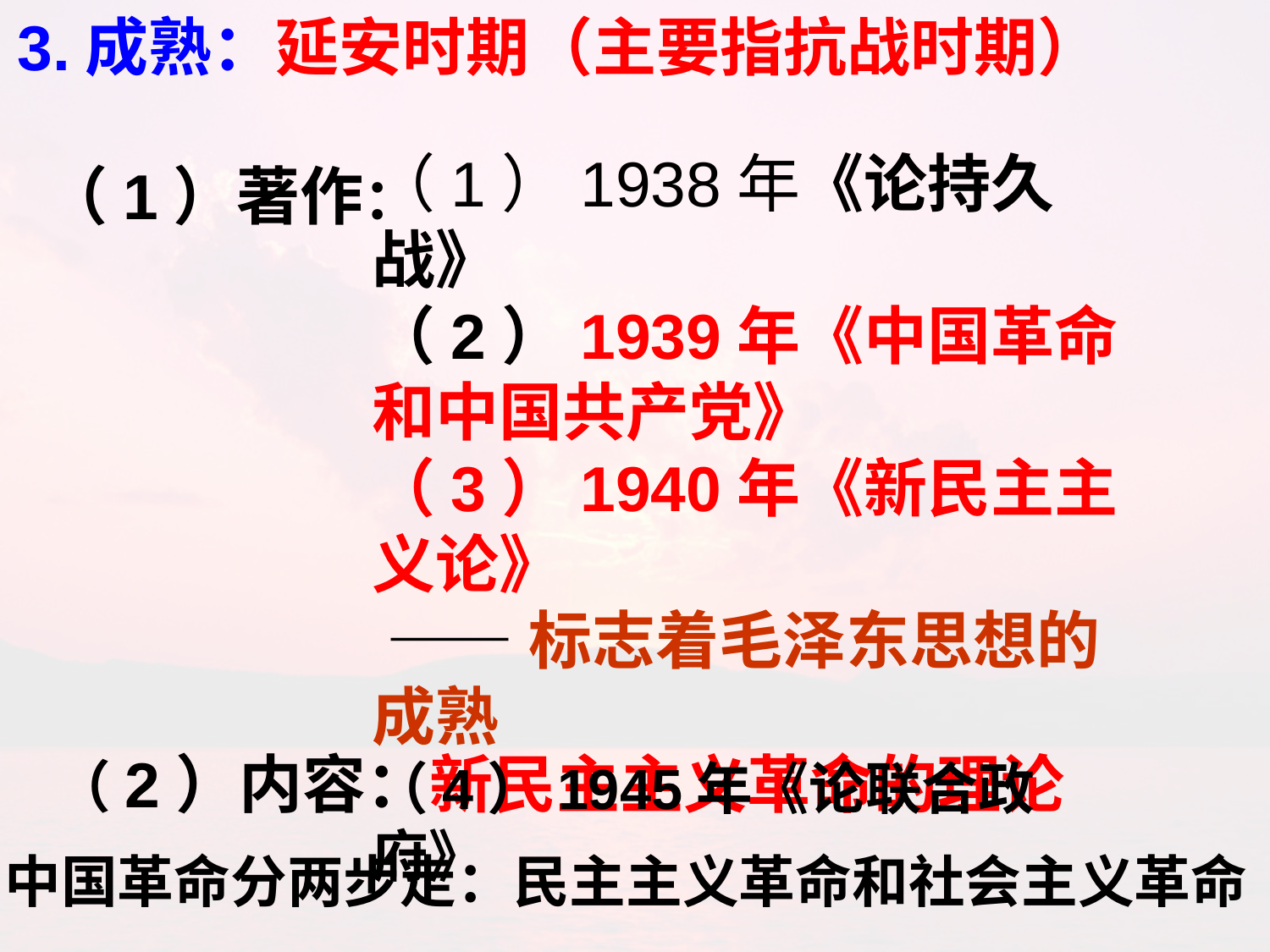

3.成熟：延安时期（主要指抗战时期）
（1）1938年《论持久战》
（2）1939年《中国革命和中国共产党》
（3）1940年《新民主主义论》
 ——标志着毛泽东思想的成熟
（4）1945年《论联合政府》
（1）著作：
（2）内容：新民主主义革命的理论

中国革命分两步走：民主主义革命和社会主义革命